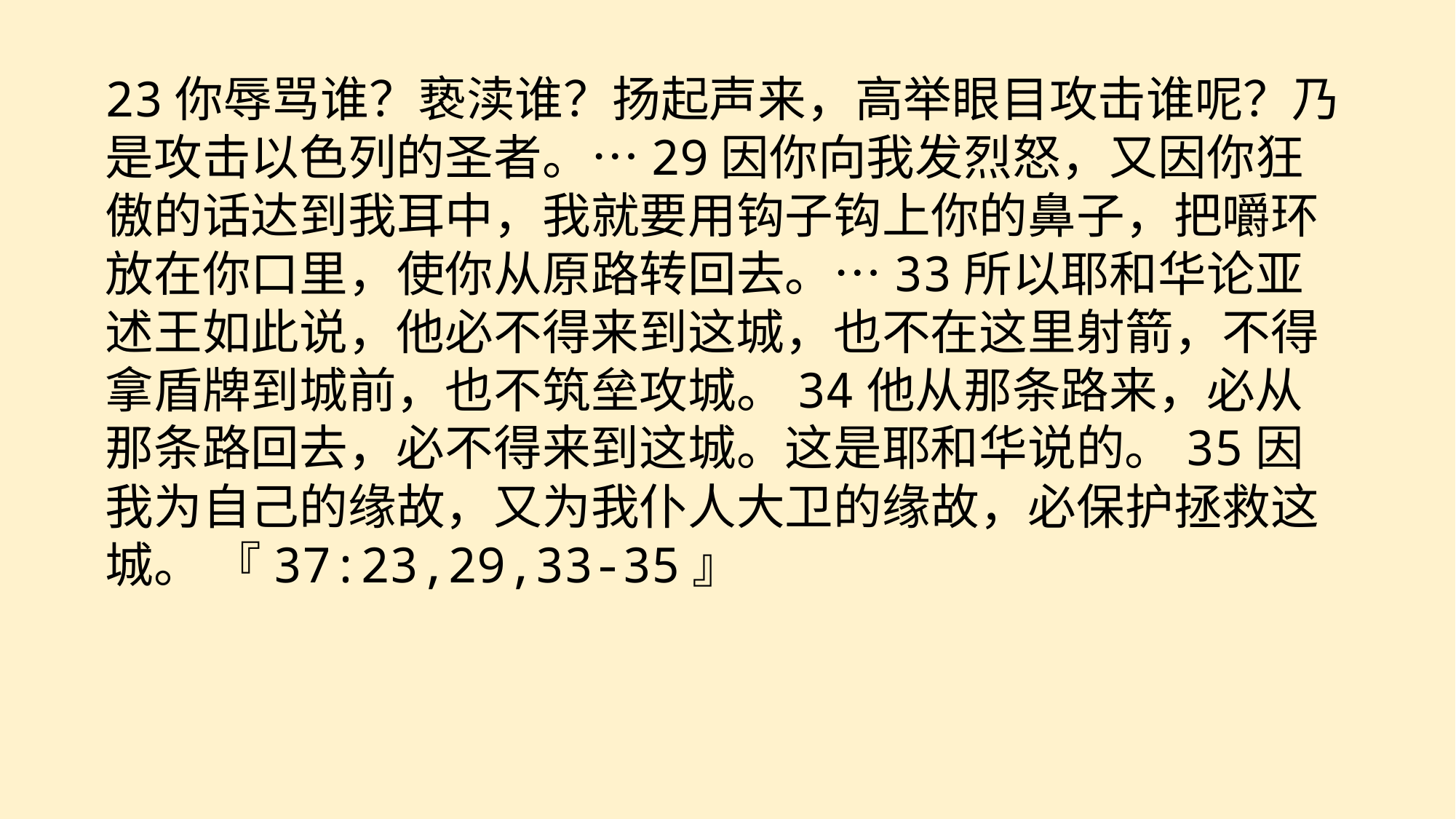

23你辱骂谁？亵渎谁？扬起声来，高举眼目攻击谁呢？乃是攻击以色列的圣者。…29因你向我发烈怒，又因你狂傲的话达到我耳中，我就要用钩子钩上你的鼻子，把嚼环放在你口里，使你从原路转回去。…33所以耶和华论亚述王如此说，他必不得来到这城，也不在这里射箭，不得拿盾牌到城前，也不筑垒攻城。34他从那条路来，必从那条路回去，必不得来到这城。这是耶和华说的。35因我为自己的缘故，又为我仆人大卫的缘故，必保护拯救这城。 『37:23,29,33-35』